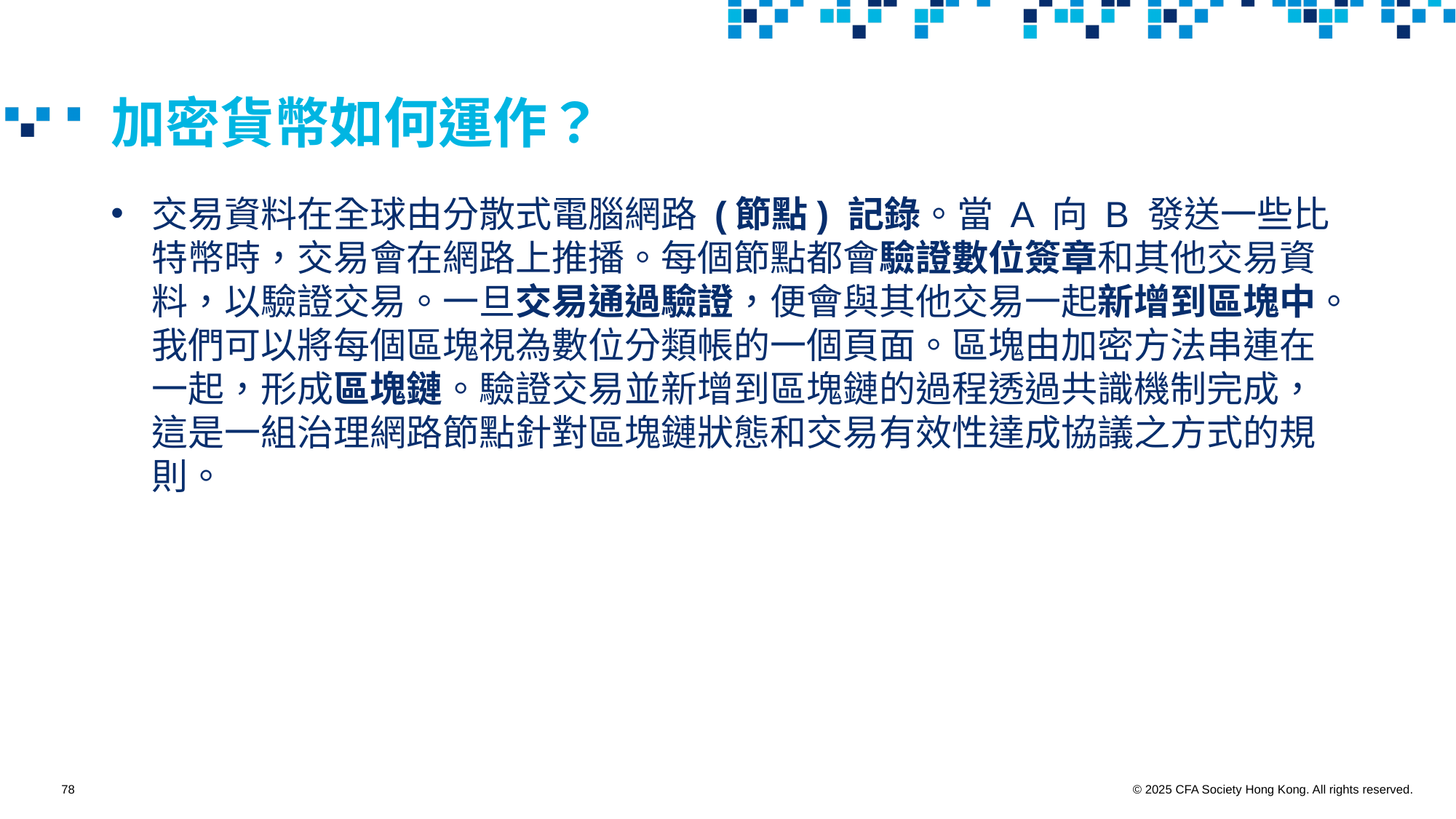

# 加密貨幣如何運作？
交易資料在全球由分散式電腦網路 (節點) 記錄。當 A 向 B 發送一些比特幣時，交易會在網路上推播。每個節點都會驗證數位簽章和其他交易資料，以驗證交易。一旦交易通過驗證，便會與其他交易一起新增到區塊中。我們可以將每個區塊視為數位分類帳的一個頁面。區塊由加密方法串連在一起，形成區塊鏈。驗證交易並新增到區塊鏈的過程透過共識機制完成，這是一組治理網路節點針對區塊鏈狀態和交易有效性達成協議之方式的規則。
78
© 2025 CFA Society Hong Kong. All rights reserved.